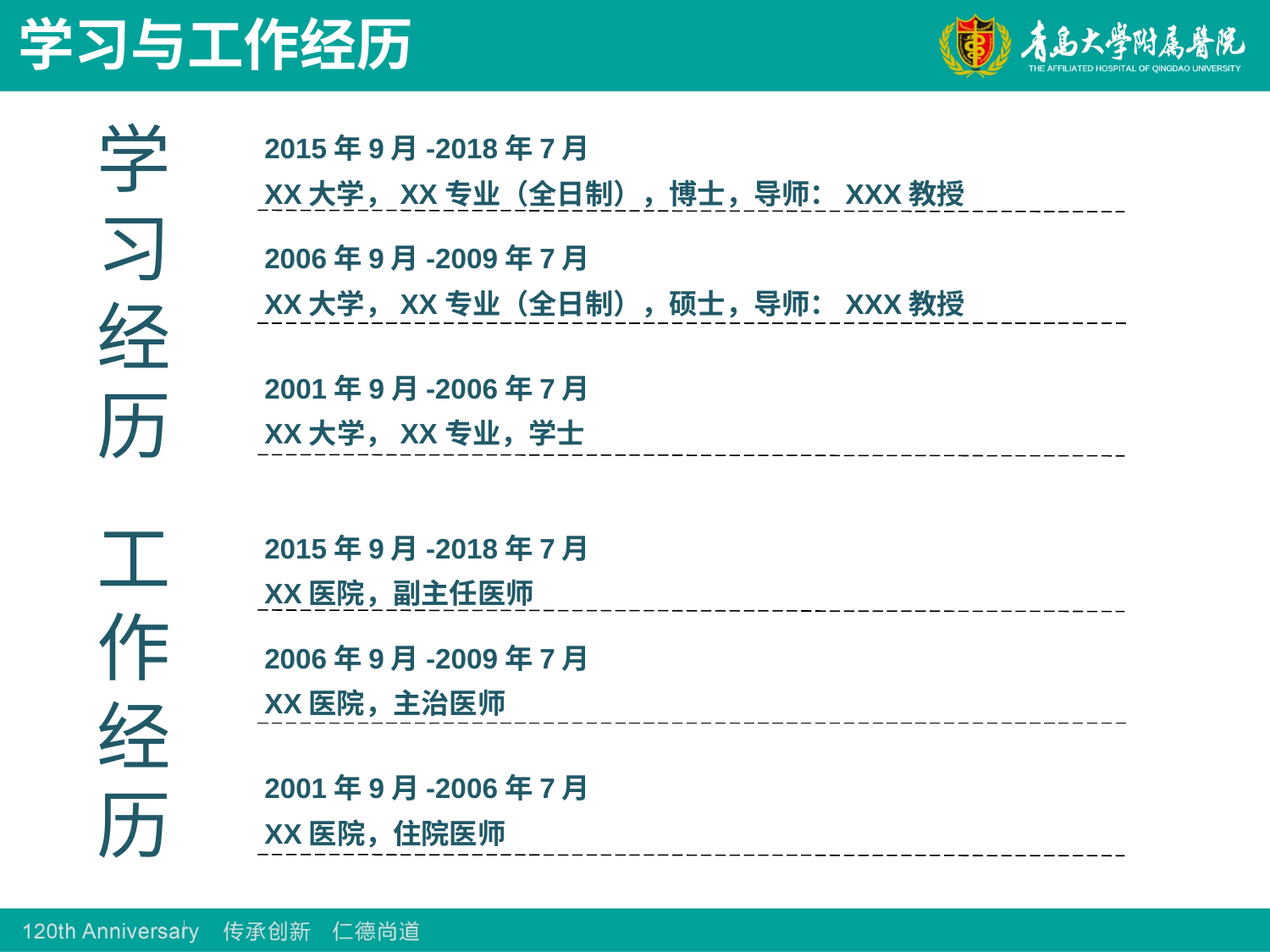

学习与工作经历
学习经历
2015年9月-2018年7月
XX大学，XX专业（全日制），博士，导师：XXX教授
2006年9月-2009年7月
XX大学，XX专业（全日制），硕士，导师：XXX教授
2001年9月-2006年7月
XX大学，XX专业，学士

工作经历
2015年9月-2018年7月
XX医院，副主任医师
2006年9月-2009年7月
XX医院，主治医师
2001年9月-2006年7月
XX医院，住院医师